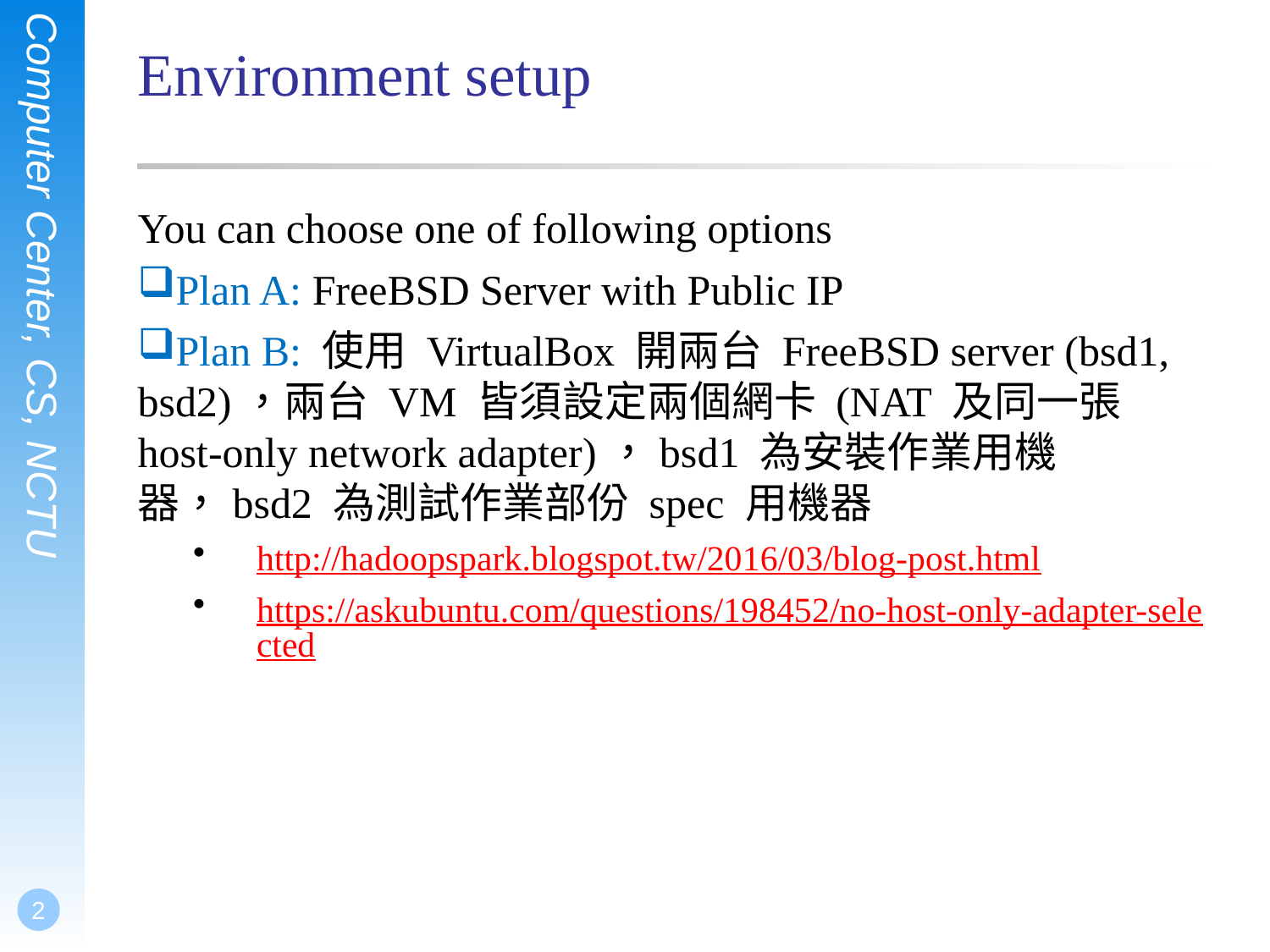

# Environment setup
You can choose one of following options
Plan A: FreeBSD Server with Public IP
Plan B: 使用 VirtualBox 開兩台 FreeBSD server (bsd1, bsd2)，兩台 VM 皆須設定兩個網卡 (NAT 及同一張 host-only network adapter)，bsd1 為安裝作業用機器，bsd2 為測試作業部份 spec 用機器
http://hadoopspark.blogspot.tw/2016/03/blog-post.html
https://askubuntu.com/questions/198452/no-host-only-adapter-selected